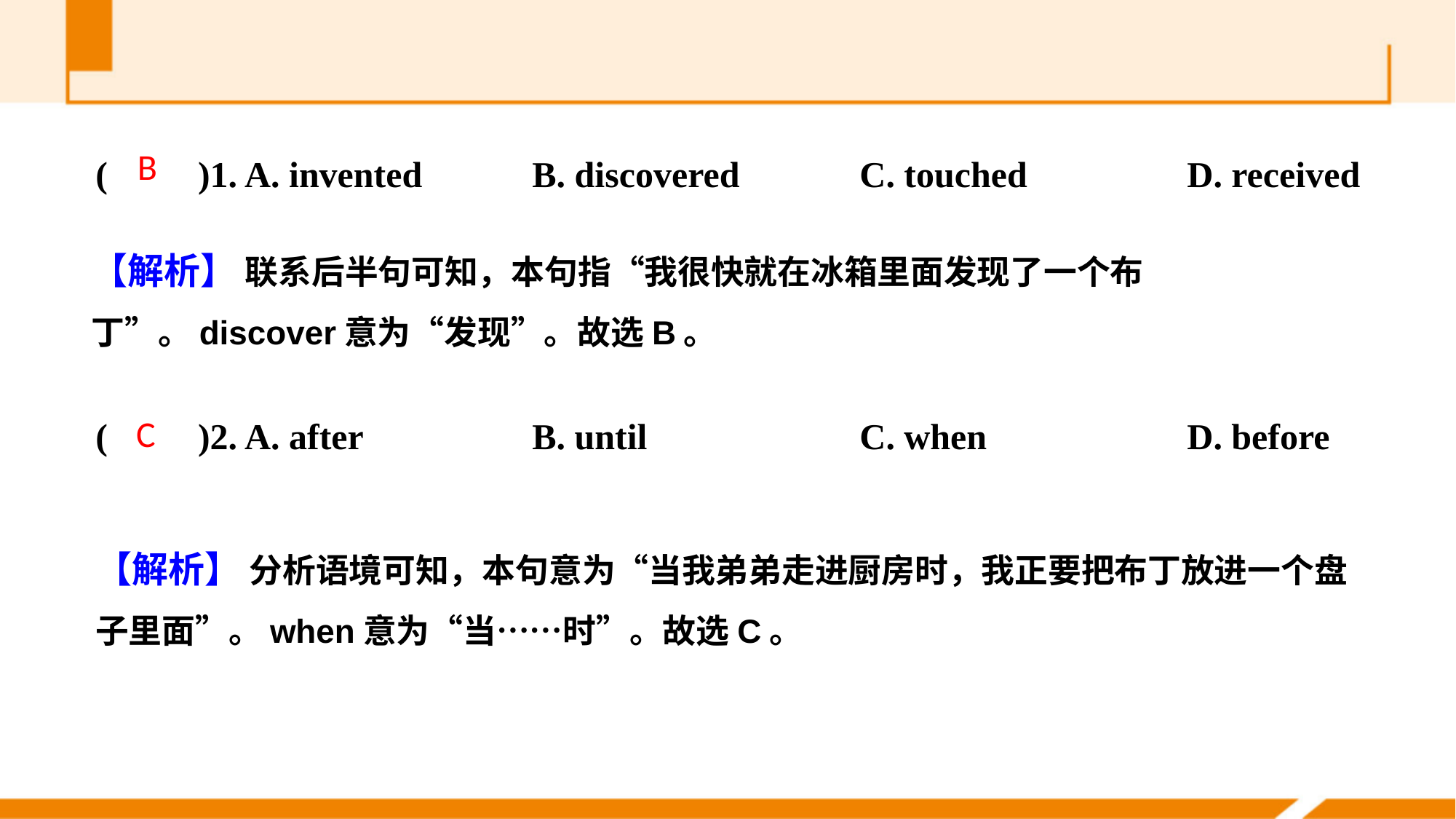

(　　)1. A. invented  	B. discovered		C. touched  		D. received

(　　)2. A. after  		B. until		C. when  		D. before
B
【解析】 联系后半句可知，本句指“我很快就在冰箱里面发现了一个布丁”。discover意为“发现”。故选B。
C
【解析】 分析语境可知，本句意为“当我弟弟走进厨房时，我正要把布丁放进一个盘子里面”。when意为“当……时”。故选C。